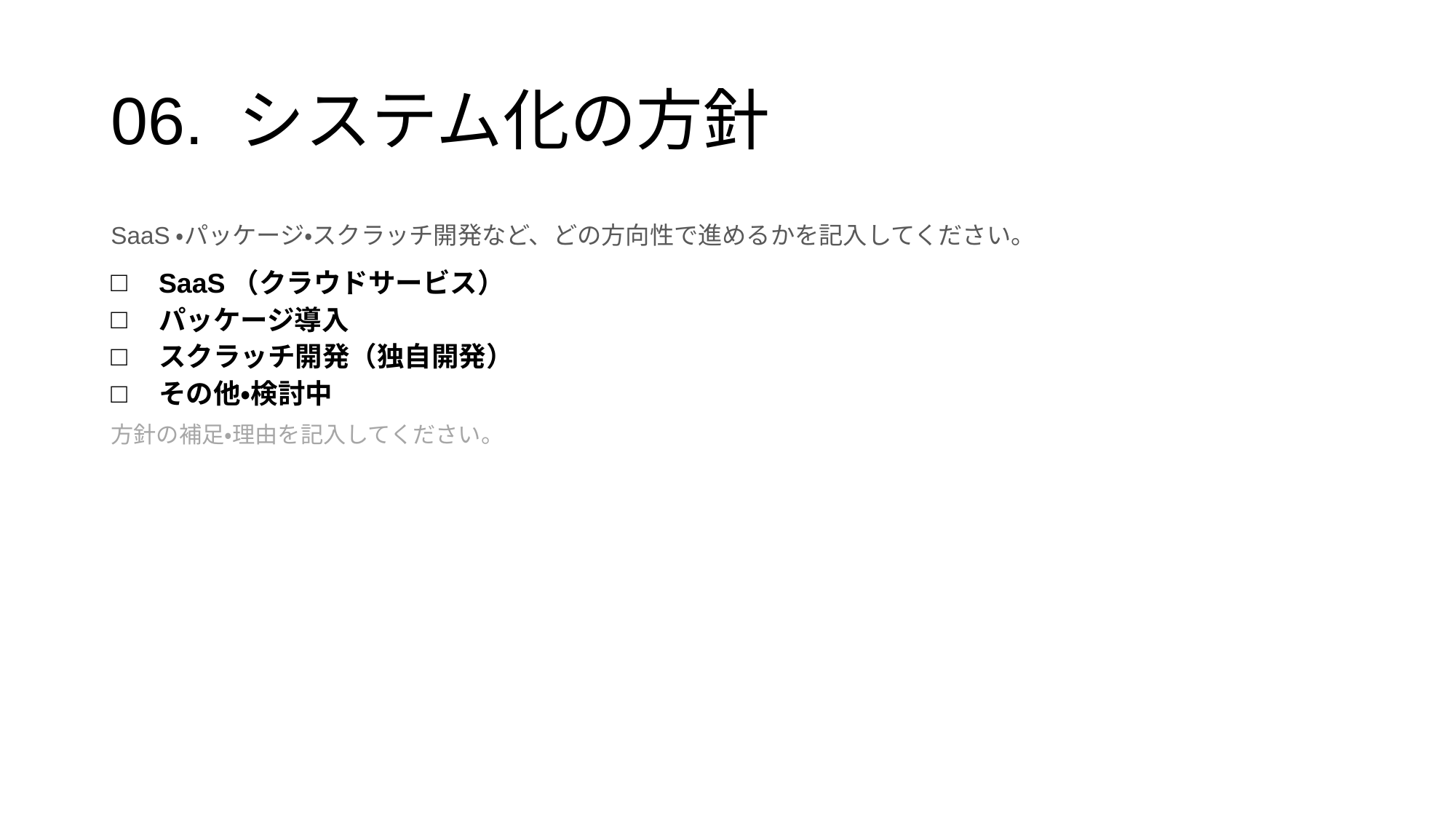

# 06. システム化の方針
SaaS・パッケージ・スクラッチ開発など、どの方向性で進めるかを記入してください。
SaaS（クラウドサービス）
パッケージ導入
スクラッチ開発（独自開発）
その他・検討中
方針の補足・理由を記入してください。